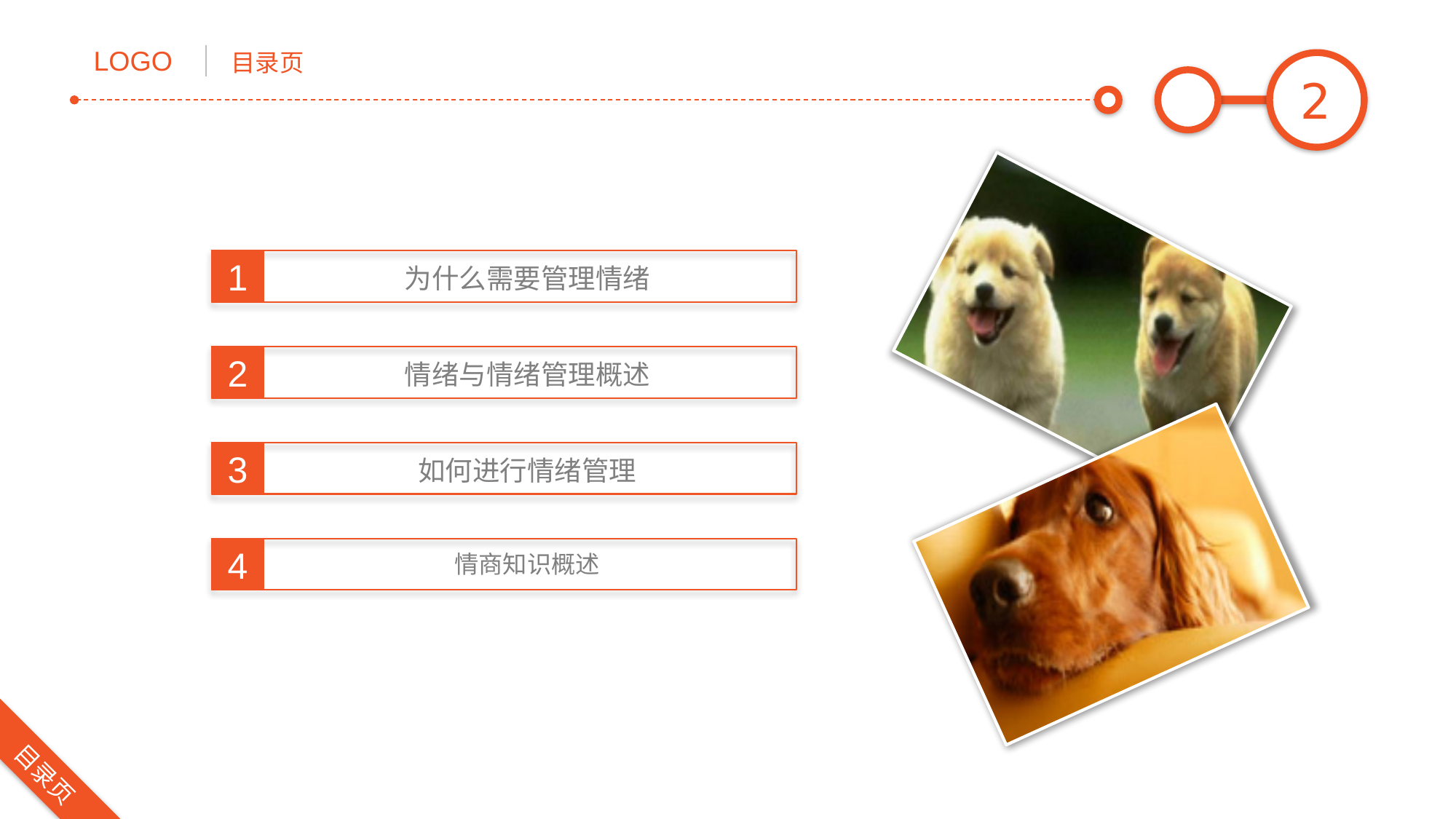

1
为什么需要管理情绪

2
情绪与情绪管理概述

3
如何进行情绪管理

4
情商知识概述